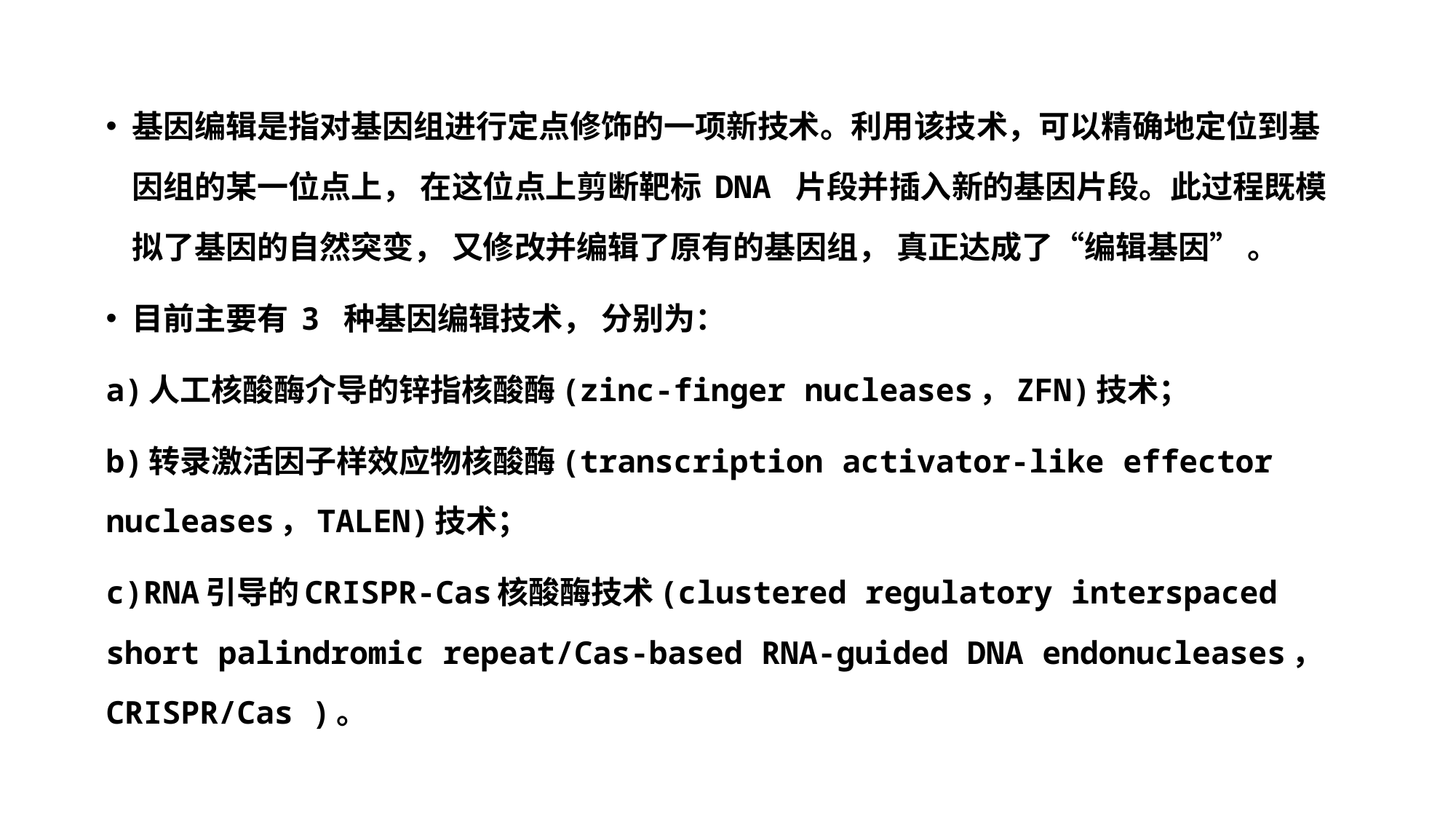

基因编辑是指对基因组进行定点修饰的一项新技术。利用该技术，可以精确地定位到基因组的某一位点上， 在这位点上剪断靶标 DNA 片段并插入新的基因片段。此过程既模拟了基因的自然突变， 又修改并编辑了原有的基因组， 真正达成了“编辑基因” 。
目前主要有 3 种基因编辑技术， 分别为：
a)人工核酸酶介导的锌指核酸酶(zinc-finger nucleases，ZFN)技术；
b)转录激活因子样效应物核酸酶(transcription activator-like effector nucleases，TALEN)技术；
c)RNA引导的CRISPR-Cas核酸酶技术(clustered regulatory interspaced short palindromic repeat/Cas-based RNA-guided DNA endonucleases，CRISPR/Cas )。